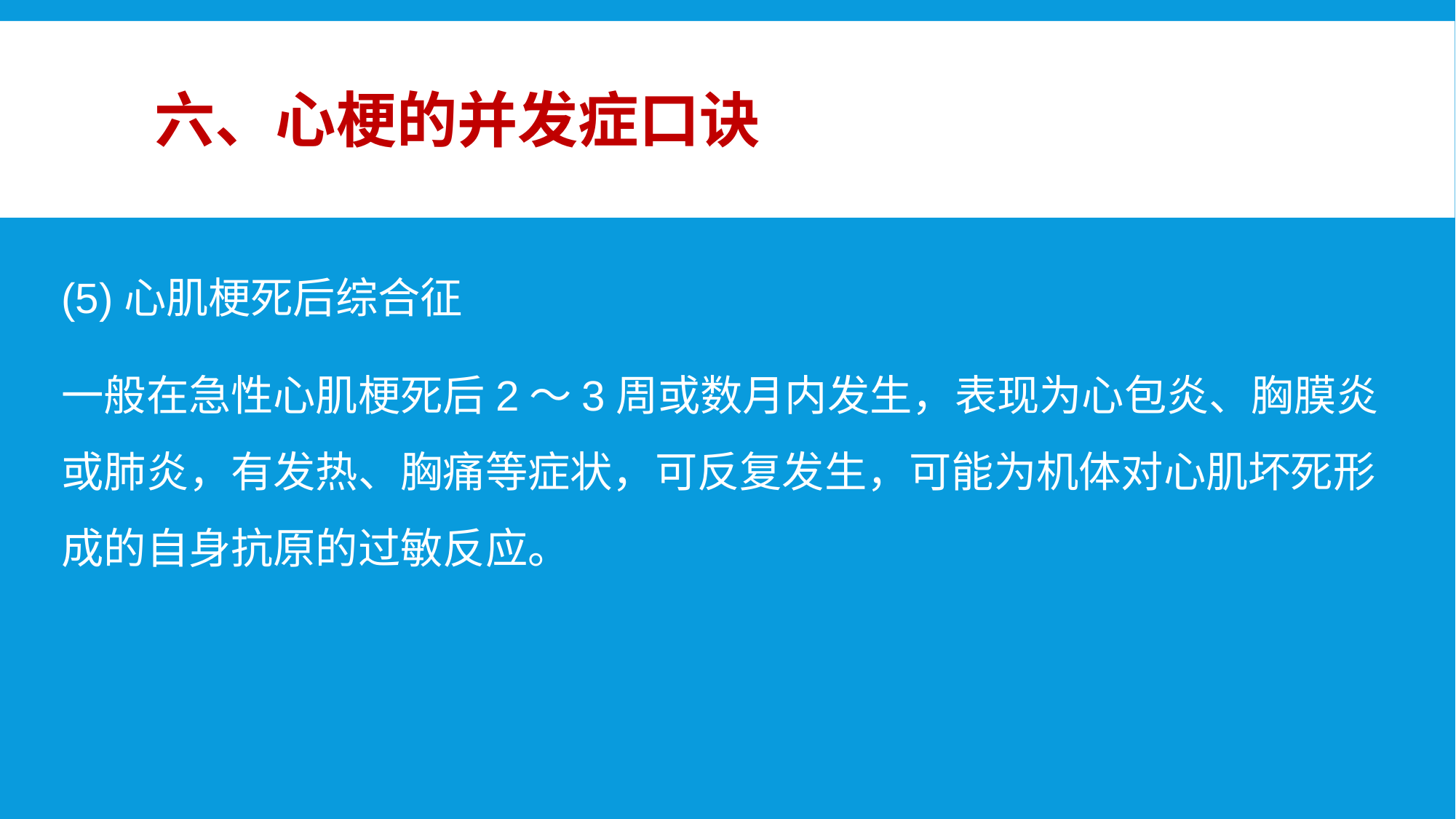

# 六、心梗的并发症口诀
(5)心肌梗死后综合征
一般在急性心肌梗死后2～3周或数月内发生，表现为心包炎、胸膜炎或肺炎，有发热、胸痛等症状，可反复发生，可能为机体对心肌坏死形成的自身抗原的过敏反应。